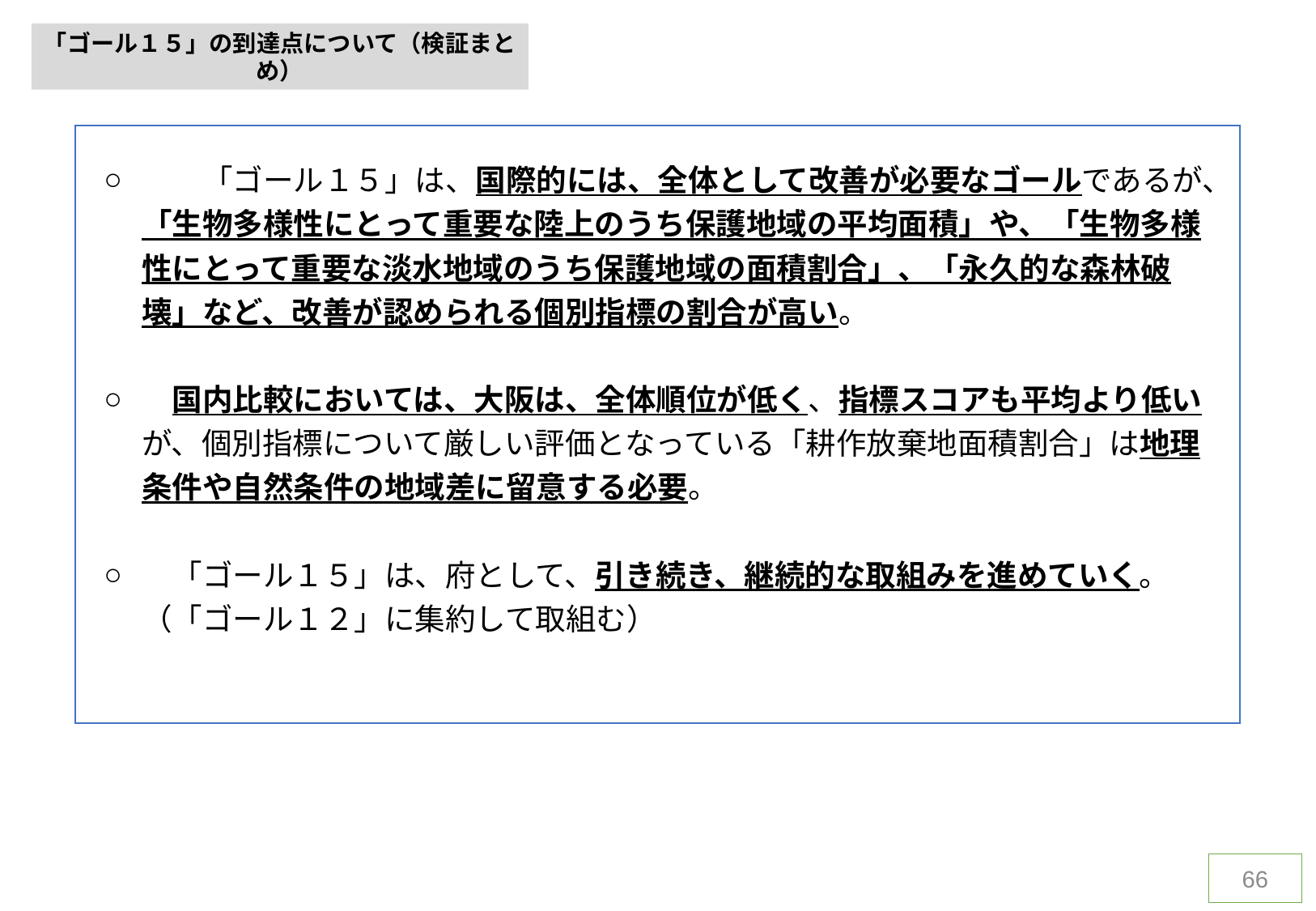

「ゴール１５」の到達点について（検証まとめ）
　　「ゴール１５」は、国際的には、全体として改善が必要なゴールであるが、「生物多様性にとって重要な陸上のうち保護地域の平均面積」や、「生物多様性にとって重要な淡水地域のうち保護地域の面積割合」、「永久的な森林破壊」など、改善が認められる個別指標の割合が高い。

　国内比較においては、大阪は、全体順位が低く、指標スコアも平均より低いが、個別指標について厳しい評価となっている「耕作放棄地面積割合」は地理条件や自然条件の地域差に留意する必要。

　「ゴール１５」は、府として、引き続き、継続的な取組みを進めていく。 （「ゴール１２」に集約して取組む）

66